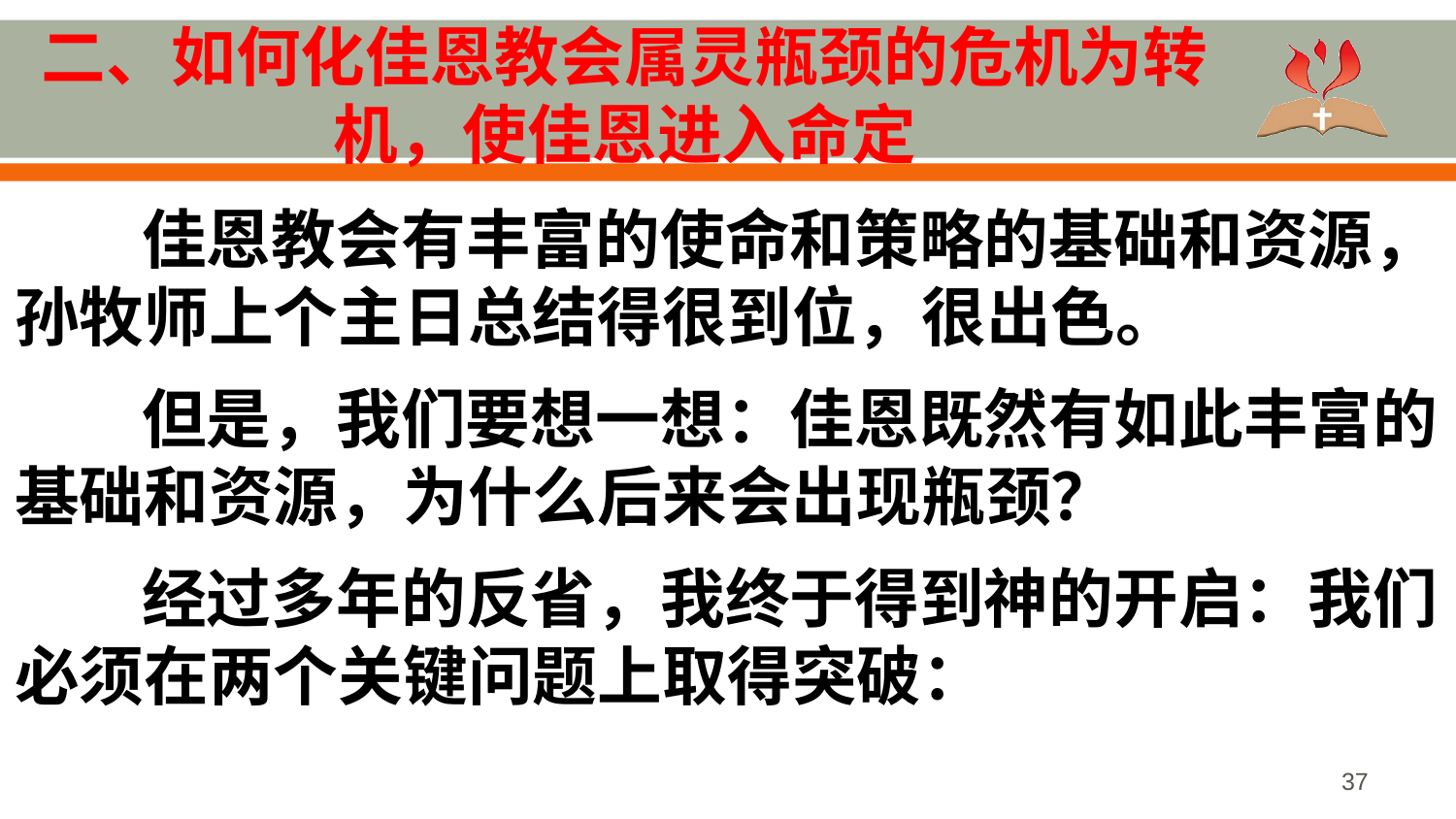

# 二、如何化佳恩教会属灵瓶颈的危机为转机，使佳恩进入命定
佳恩教会有丰富的使命和策略的基础和资源，孙牧师上个主日总结得很到位，很出色。
但是，我们要想一想：佳恩既然有如此丰富的基础和资源，为什么后来会出现瓶颈？
经过多年的反省，我终于得到神的开启：我们必须在两个关键问题上取得突破：

37